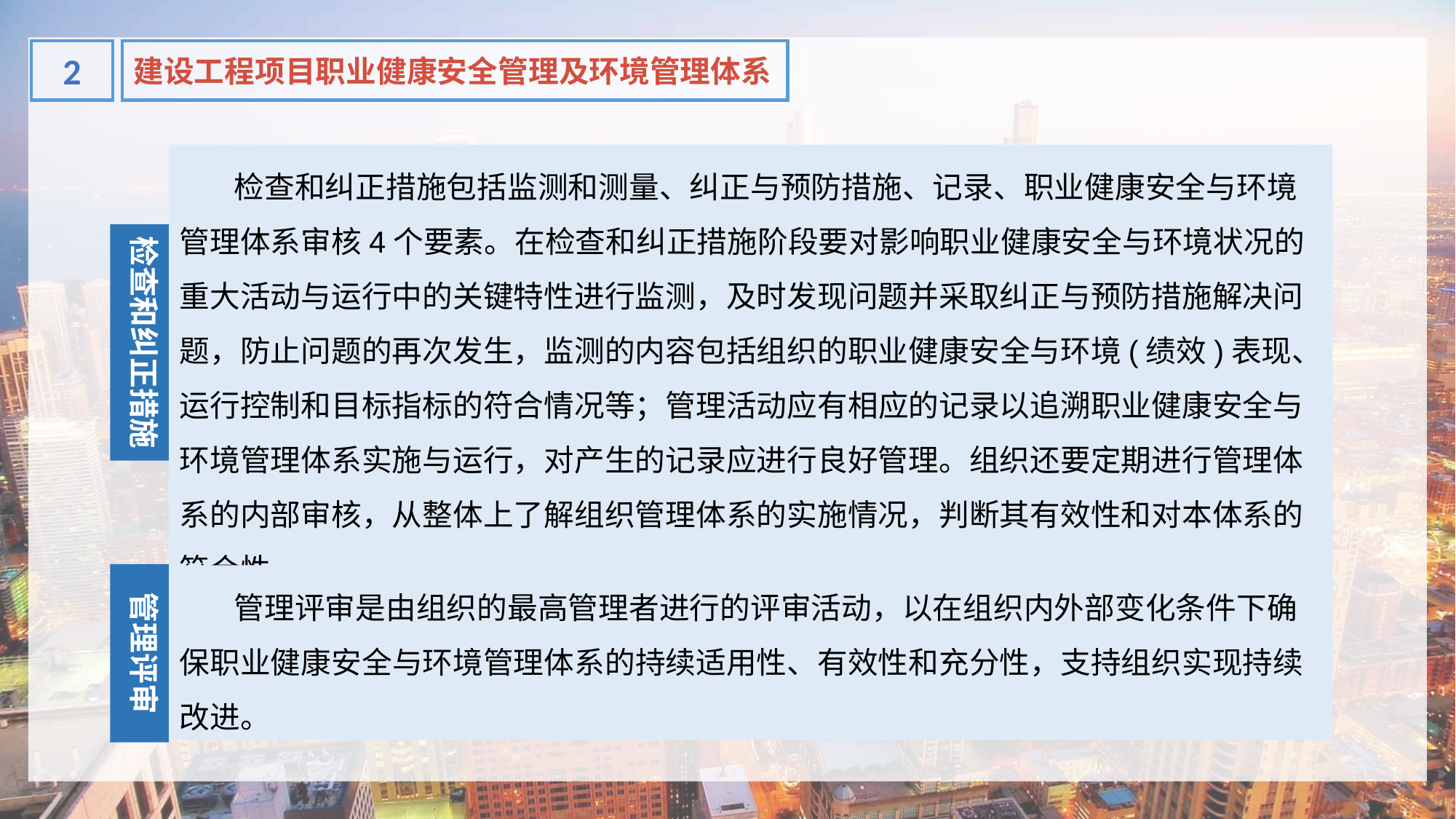

2

建设工程项目职业健康安全管理及环境管理体系
检查和纠正措施包括监测和测量、纠正与预防措施、记录、职业健康安全与环境管理体系审核4个要素。在检查和纠正措施阶段要对影响职业健康安全与环境状况的重大活动与运行中的关键特性进行监测，及时发现问题并采取纠正与预防措施解决问题，防止问题的再次发生，监测的内容包括组织的职业健康安全与环境(绩效)表现、运行控制和目标指标的符合情况等；管理活动应有相应的记录以追溯职业健康安全与环境管理体系实施与运行，对产生的记录应进行良好管理。组织还要定期进行管理体系的内部审核，从整体上了解组织管理体系的实施情况，判断其有效性和对本体系的符合性。
检查和纠正措施
管理评审
管理评审是由组织的最高管理者进行的评审活动，以在组织内外部变化条件下确保职业健康安全与环境管理体系的持续适用性、有效性和充分性，支持组织实现持续改进。